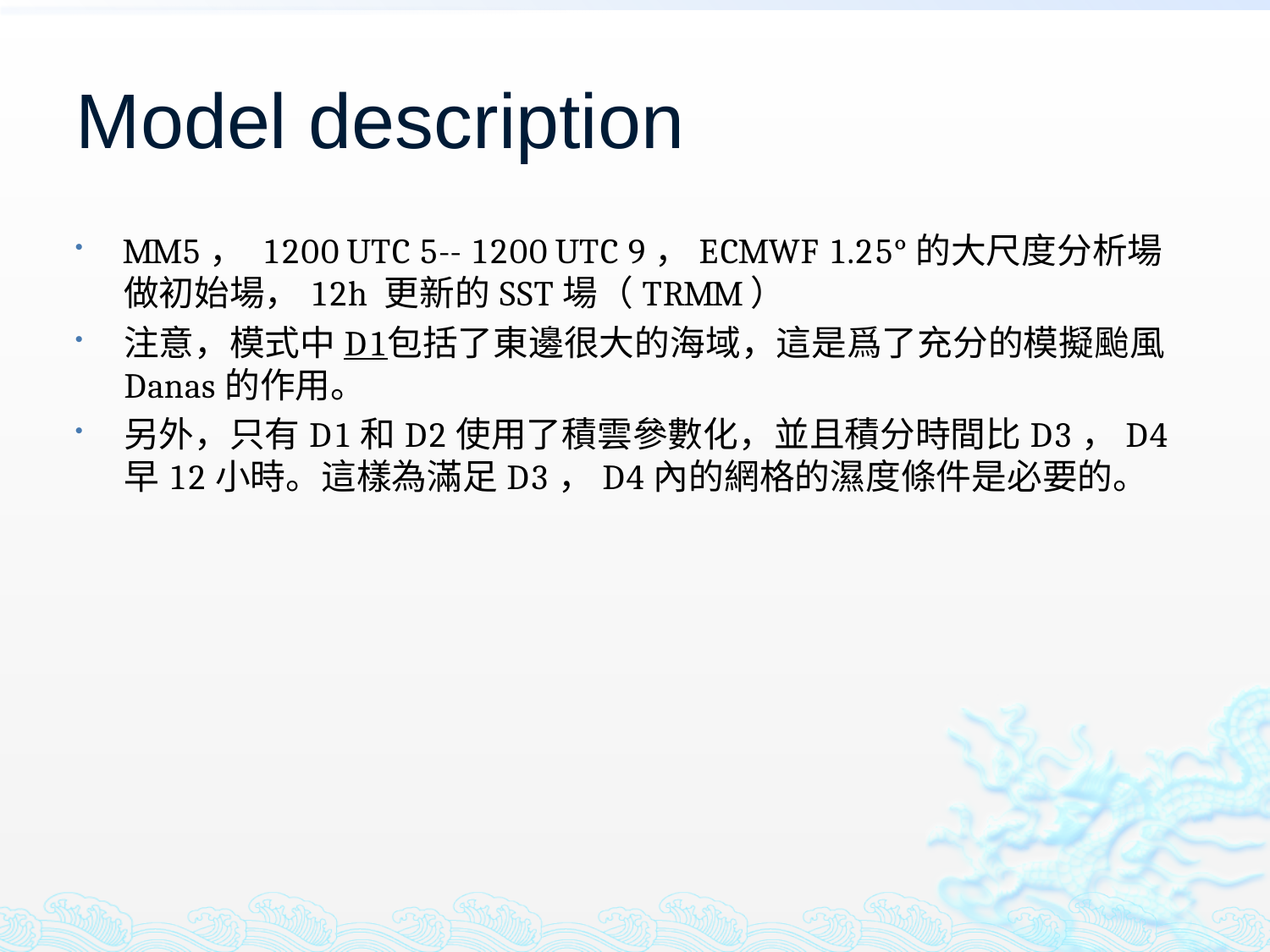

# Model description
MM5， 1200 UTC 5-- 1200 UTC 9，ECMWF 1.25°的大尺度分析場做初始場，12h 更新的SST場（TRMM）
注意，模式中D1包括了東邊很大的海域，這是爲了充分的模擬颱風Danas的作用。
另外，只有D1和D2使用了積雲參數化，並且積分時間比D3，D4早12小時。這樣為滿足D3，D4內的網格的濕度條件是必要的。